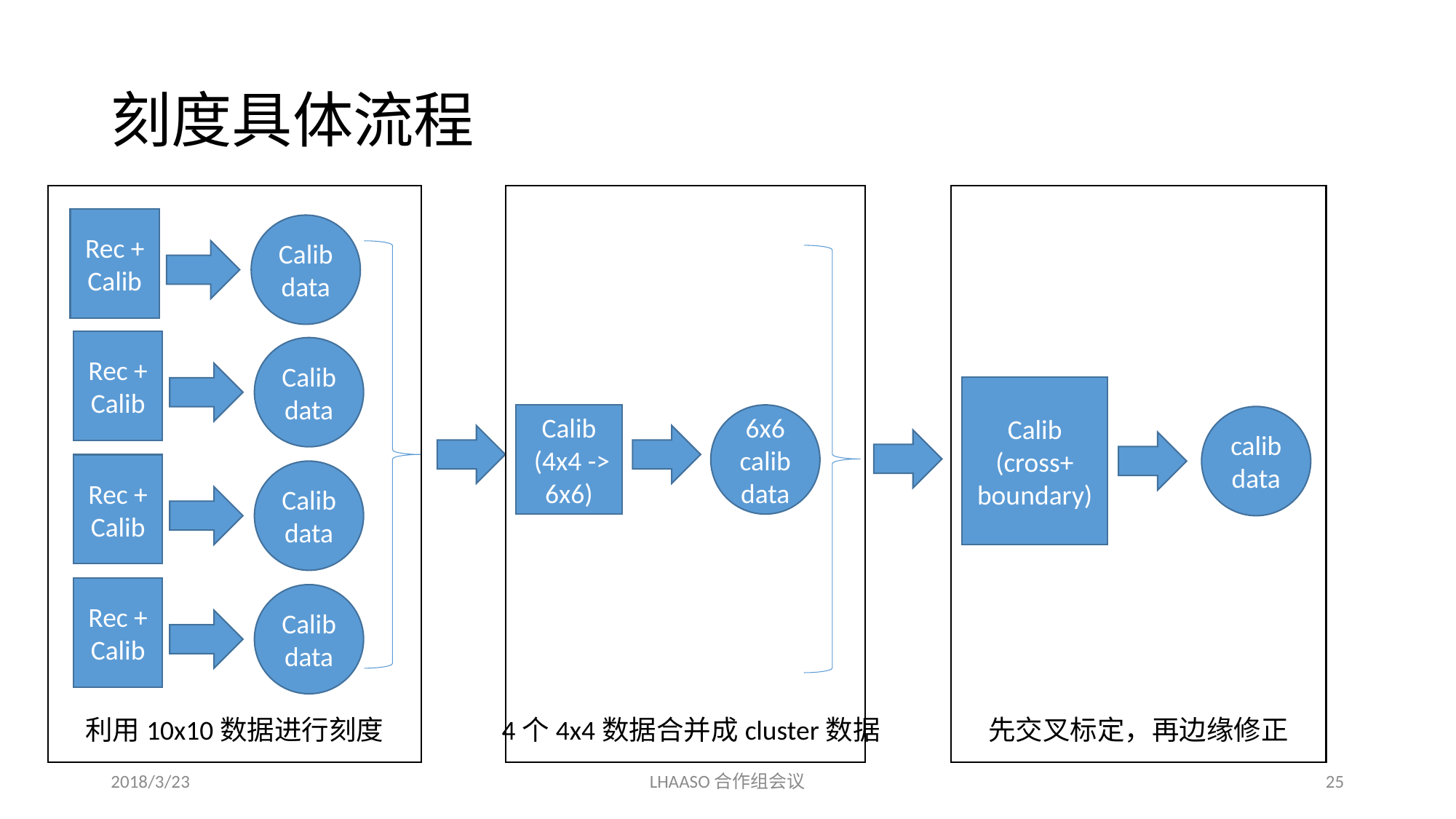

# 刻度具体流程

Rec + Calib
Calibdata

Rec + Calib
Calib data

Calib (cross+
boundary)
Calib
 (4x4 -> 6x6)
6x6 calib data
calib data

Rec + Calib
Calib data

Rec + Calib
Calib data

先交叉标定，再边缘修正
利用10x10数据进行刻度
4个4x4数据合并成cluster数据
2018/3/23
LHAASO合作组会议
25